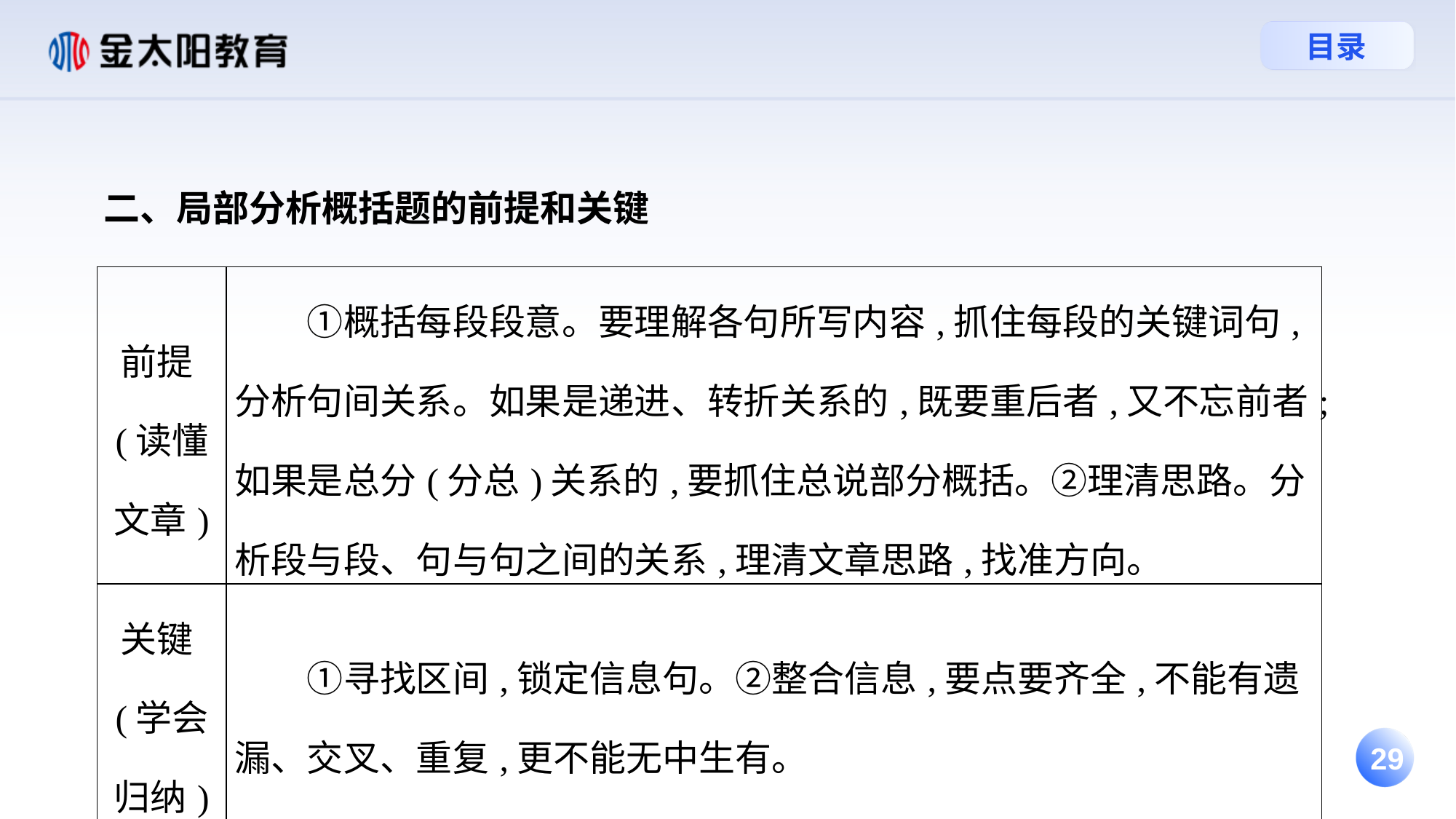

二、局部分析概括题的前提和关键

| 前提(读懂文章) | ①概括每段段意。要理解各句所写内容,抓住每段的关键词句,分析句间关系。如果是递进、转折关系的,既要重后者,又不忘前者;如果是总分(分总)关系的,要抓住总说部分概括。②理清思路。分析段与段、句与句之间的关系,理清文章思路,找准方向。 |
| --- | --- |
| 关键(学会归纳) | ①寻找区间,锁定信息句。②整合信息,要点要齐全,不能有遗漏、交叉、重复,更不能无中生有。 |